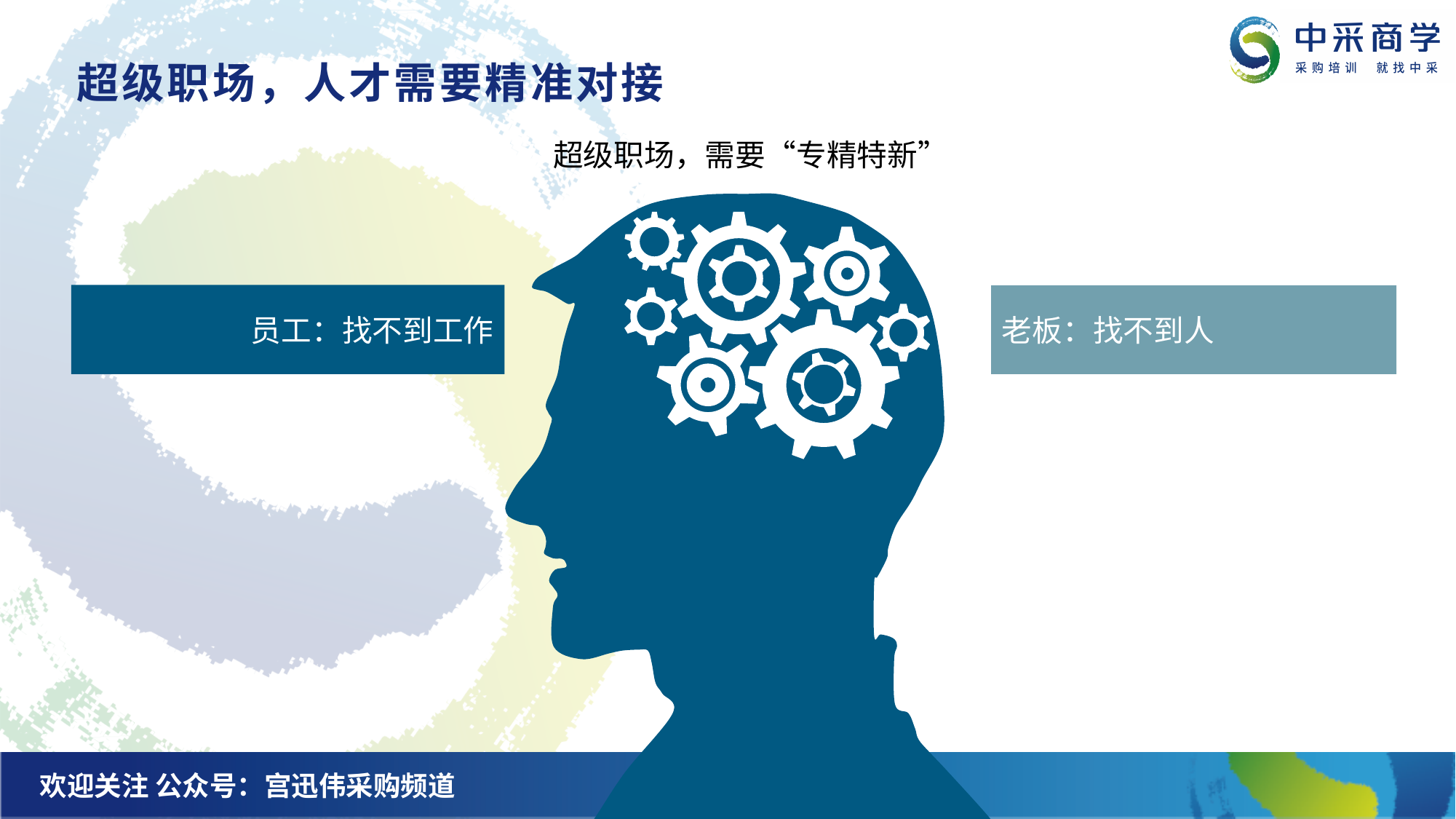

# 超级职场，人才需要精准对接
超级职场，需要“专精特新”

员工：找不到工作
老板：找不到人

16